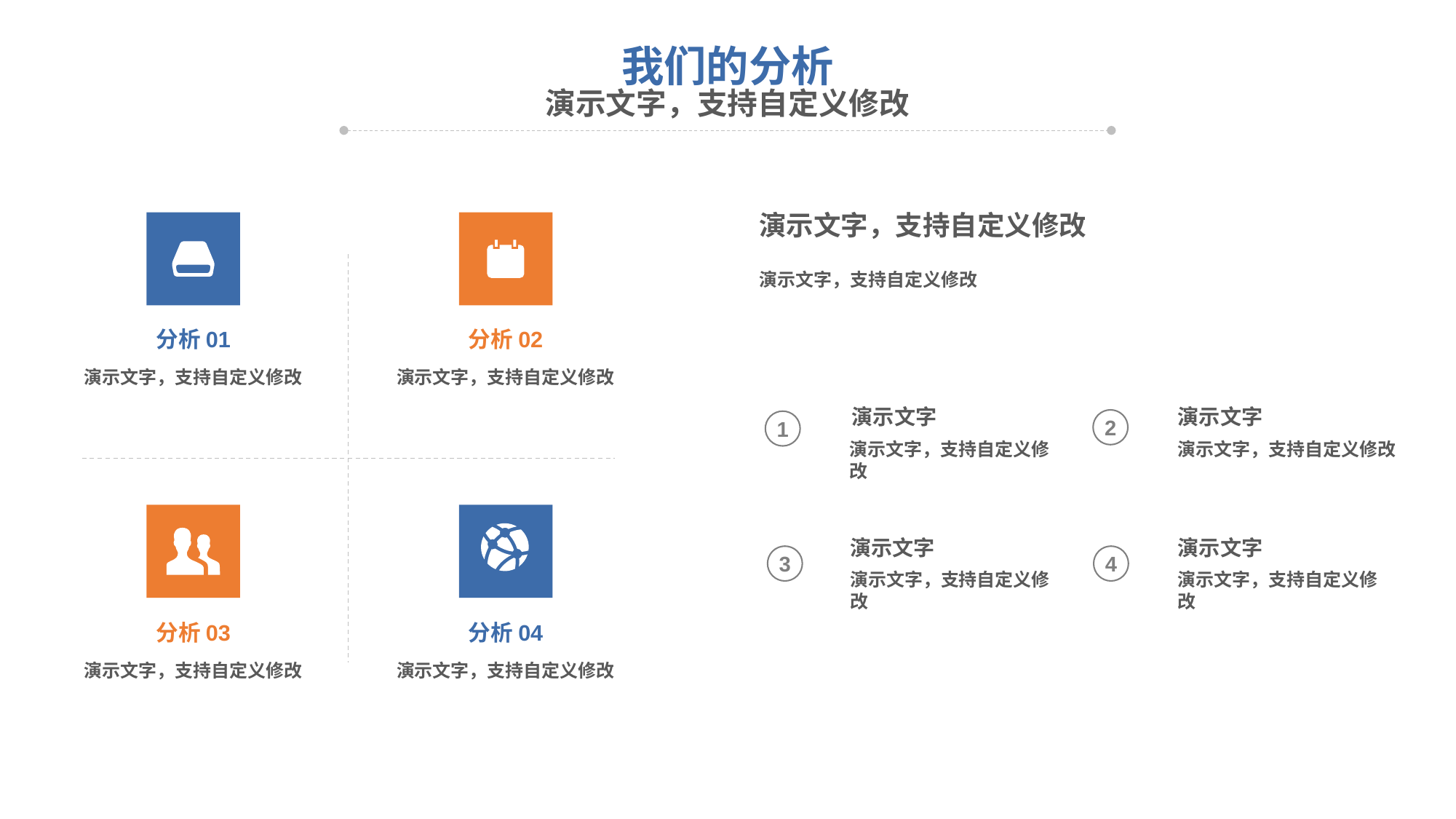

我们的分析
演示文字，支持自定义修改
演示文字，支持自定义修改

演示文字，支持自定义修改
分析01
演示文字，支持自定义修改
分析02
演示文字，支持自定义修改
演示文字
演示文字，支持自定义修改
演示文字
演示文字，支持自定义修改

2

1

演示文字
演示文字，支持自定义修改
演示文字
演示文字，支持自定义修改

3

4
分析03
演示文字，支持自定义修改
分析04
演示文字，支持自定义修改